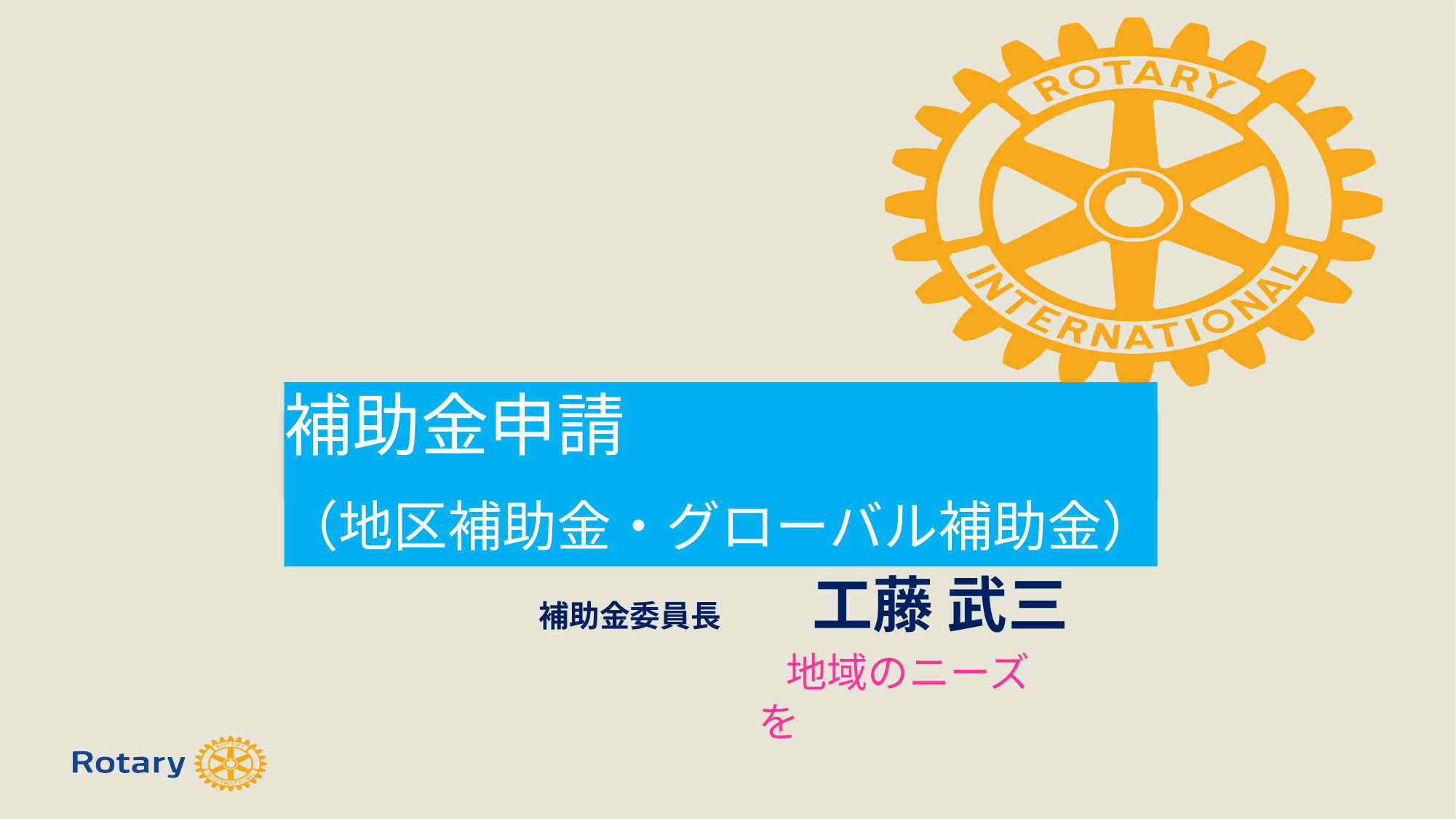

補助金申請
（地区補助金・グローバル補助金）

　　　　補助金委員長　　　工藤 武三

　地域のニーズを